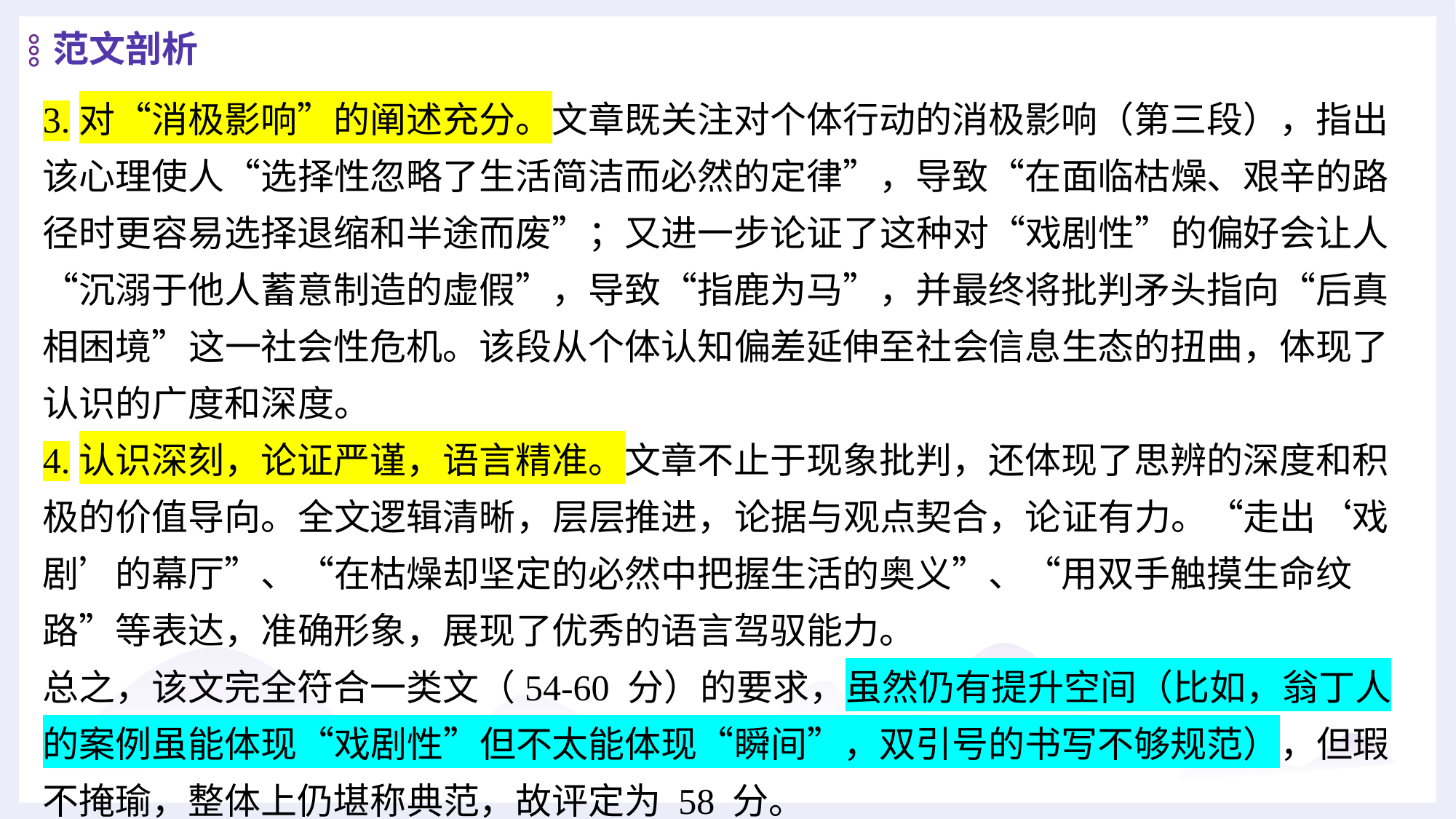

范文剖析
3.对“消极影响”的阐述充分。文章既关注对个体行动的消极影响（第三段），指出该心理使人“选择性忽略了生活简洁而必然的定律”，导致“在面临枯燥、艰辛的路径时更容易选择退缩和半途而废”；又进一步论证了这种对“戏剧性”的偏好会让人“沉溺于他人蓄意制造的虚假”，导致“指鹿为马”，并最终将批判矛头指向“后真相困境”这一社会性危机。该段从个体认知偏差延伸至社会信息生态的扭曲，体现了认识的广度和深度。
4.认识深刻，论证严谨，语言精准。文章不止于现象批判，还体现了思辨的深度和积极的价值导向。全文逻辑清晰，层层推进，论据与观点契合，论证有力。“走出‘戏剧’的幕厅”、“在枯燥却坚定的必然中把握生活的奥义”、“用双手触摸生命纹路”等表达，准确形象，展现了优秀的语言驾驭能力。
总之，该文完全符合一类文（54-60 分）的要求，虽然仍有提升空间（比如，翁丁人的案例虽能体现“戏剧性”但不太能体现“瞬间”，双引号的书写不够规范），但瑕不掩瑜，整体上仍堪称典范，故评定为 58 分。